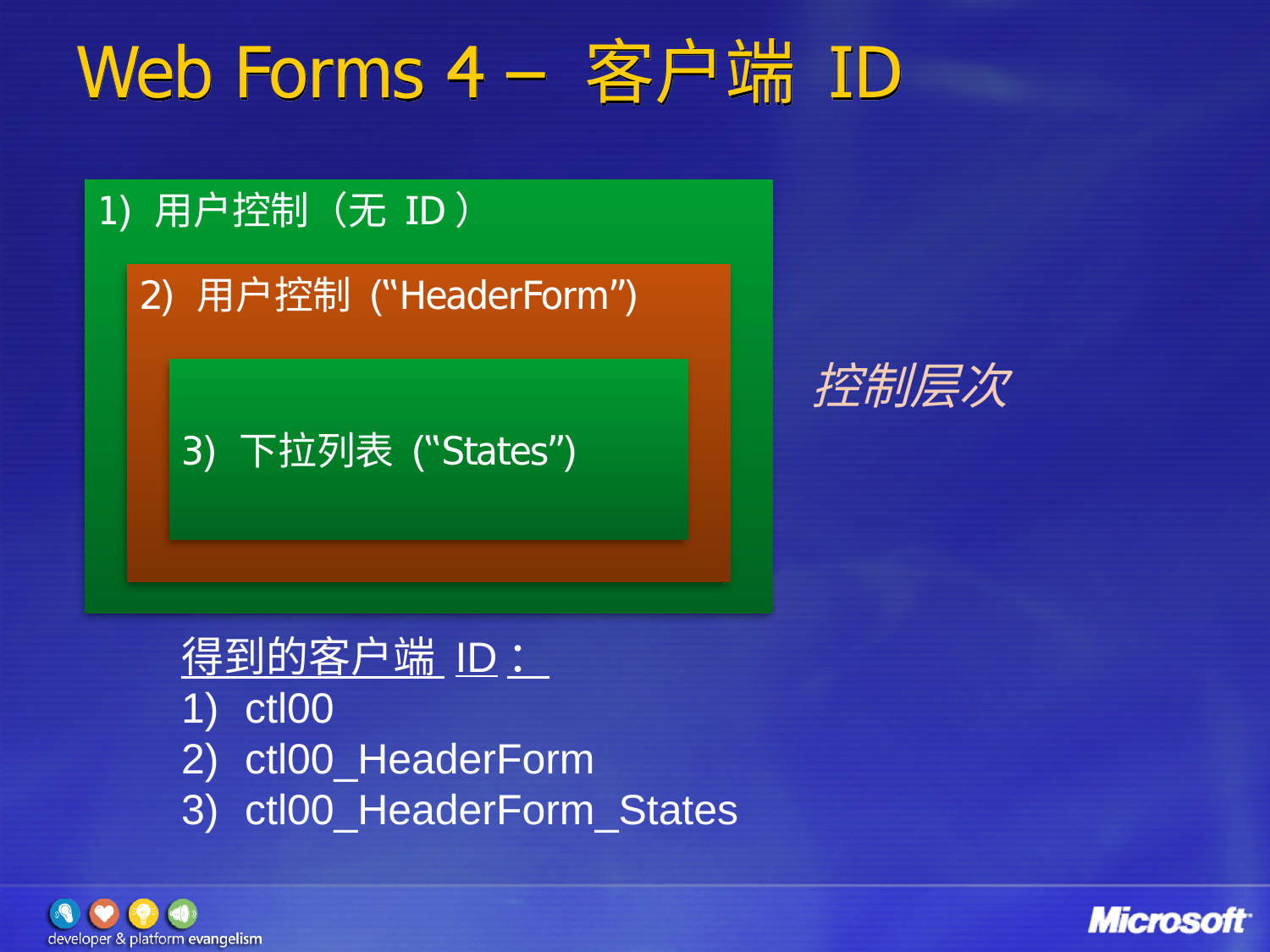

# Web Forms 4 – 客户端 ID
1) 用户控制（无 ID）
2) 用户控制 (“HeaderForm”)
控制层次
3) 下拉列表 (“States”)
得到的客户端 ID：
ctl00
ctl00_HeaderForm
ctl00_HeaderForm_States